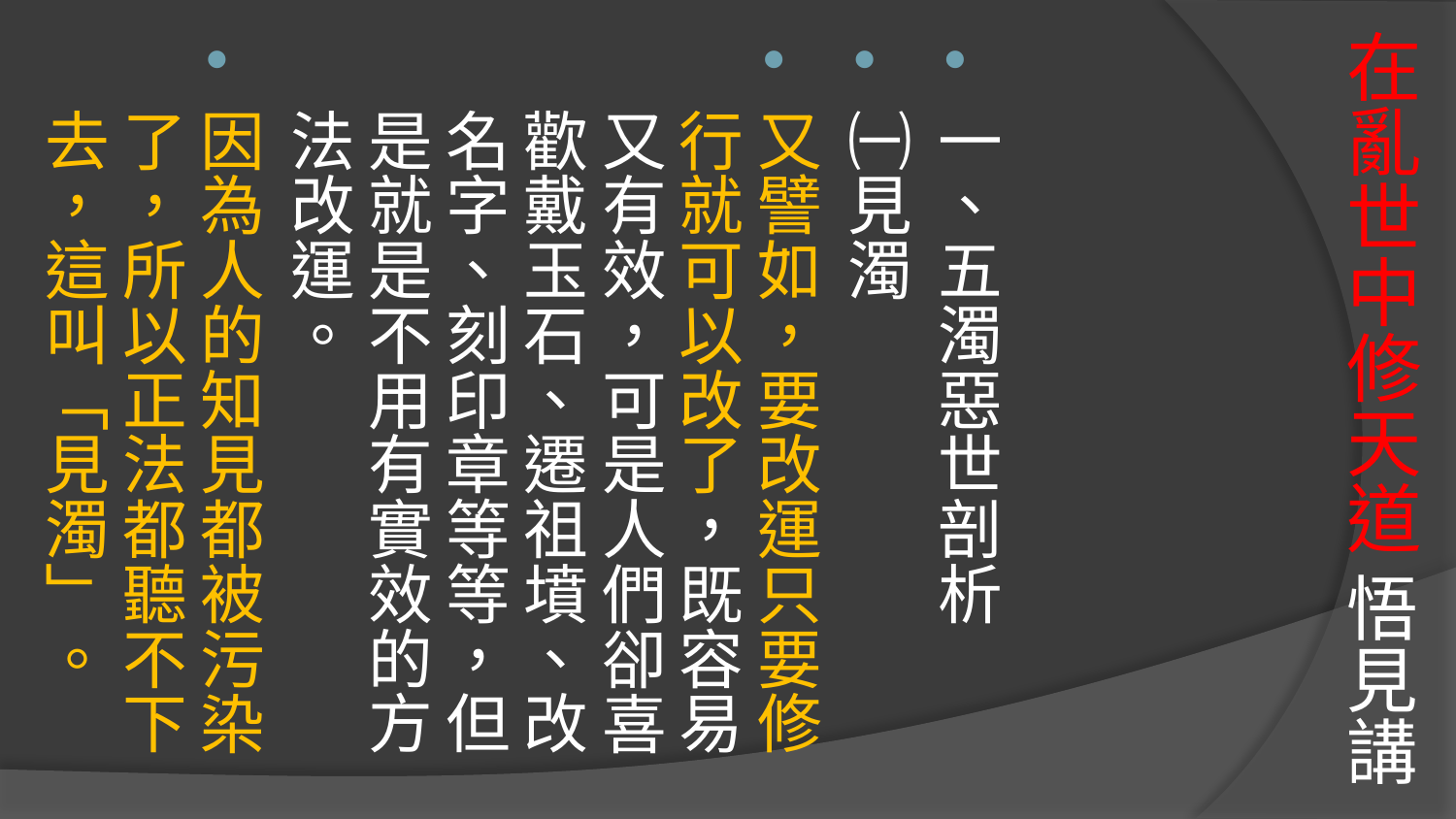

# 在亂世中修天道 悟見講
一、五濁惡世剖析
㈠見濁
又譬如，要改運只要修行就可以改了，既容易又有效，可是人們卻喜歡戴玉石、遷祖墳、改名字、刻印章等等，但是就是不用有實效的方法改運。
因為人的知見都被污染了，所以正法都聽不下去，這叫「見濁」。